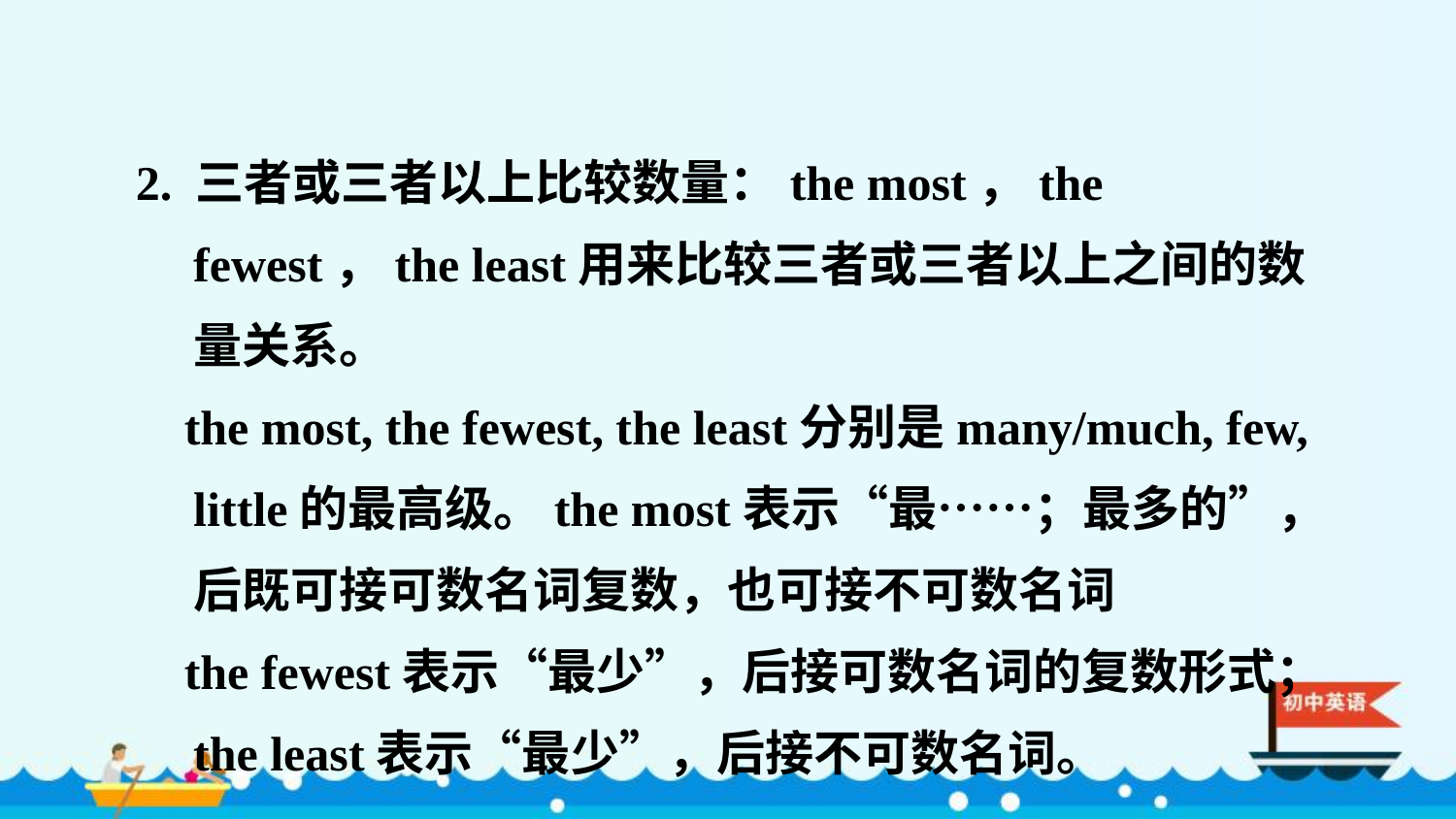

2. 三者或三者以上比较数量：the most，the fewest，the least用来比较三者或三者以上之间的数量关系。
    the most, the fewest, the least分别是many/much, few, little的最高级。the most表示“最……；最多的”，后既可接可数名词复数，也可接不可数名词
    the fewest表示“最少”，后接可数名词的复数形式；the least表示“最少”，后接不可数名词。